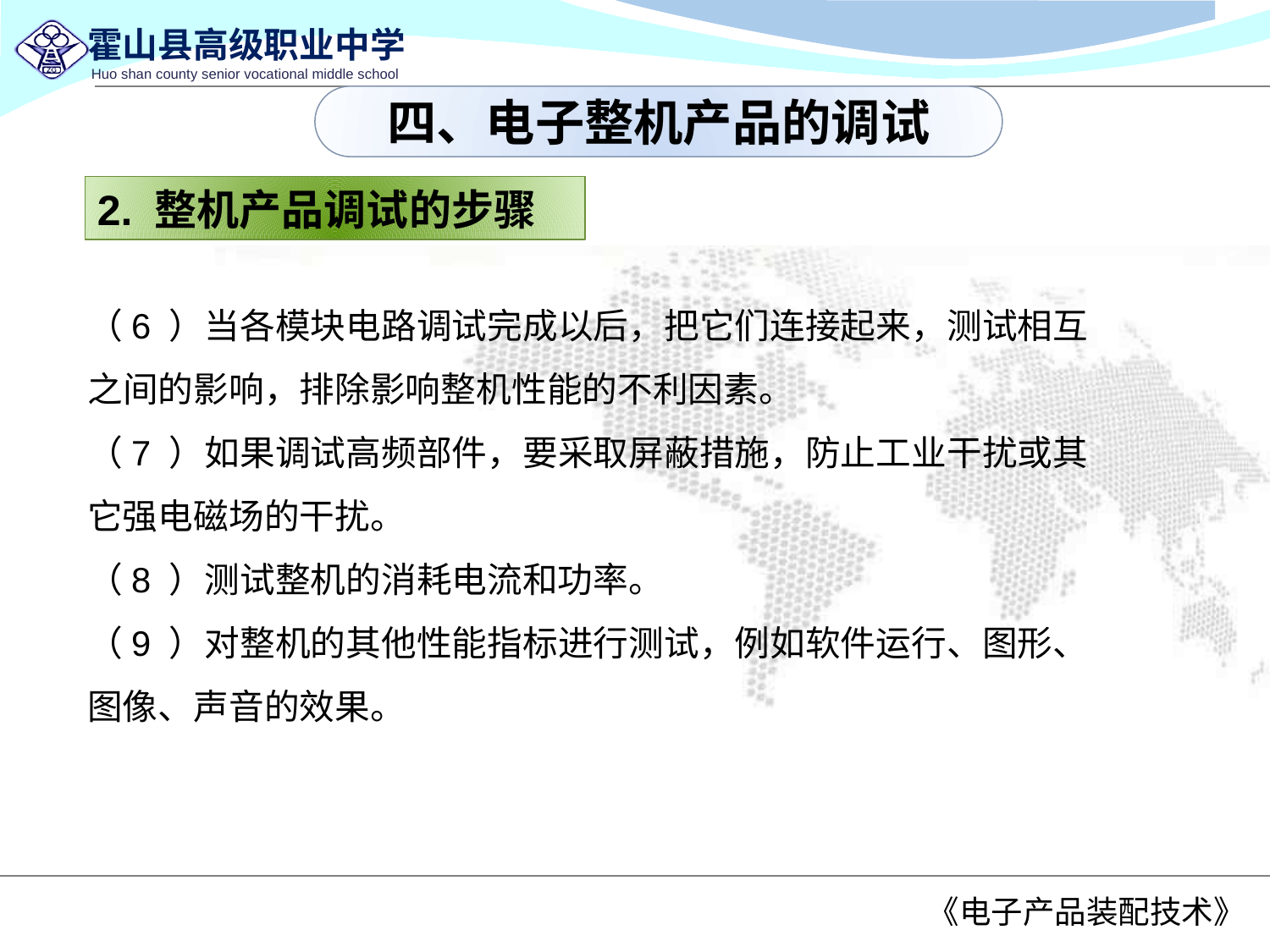

四、电子整机产品的调试
2. 整机产品调试的步骤
（6 ）当各模块电路调试完成以后，把它们连接起来，测试相互之间的影响，排除影响整机性能的不利因素。
（7 ）如果调试高频部件，要采取屏蔽措施，防止工业干扰或其它强电磁场的干扰。
（8 ）测试整机的消耗电流和功率。
（9 ）对整机的其他性能指标进行测试，例如软件运行、图形、图像、声音的效果。